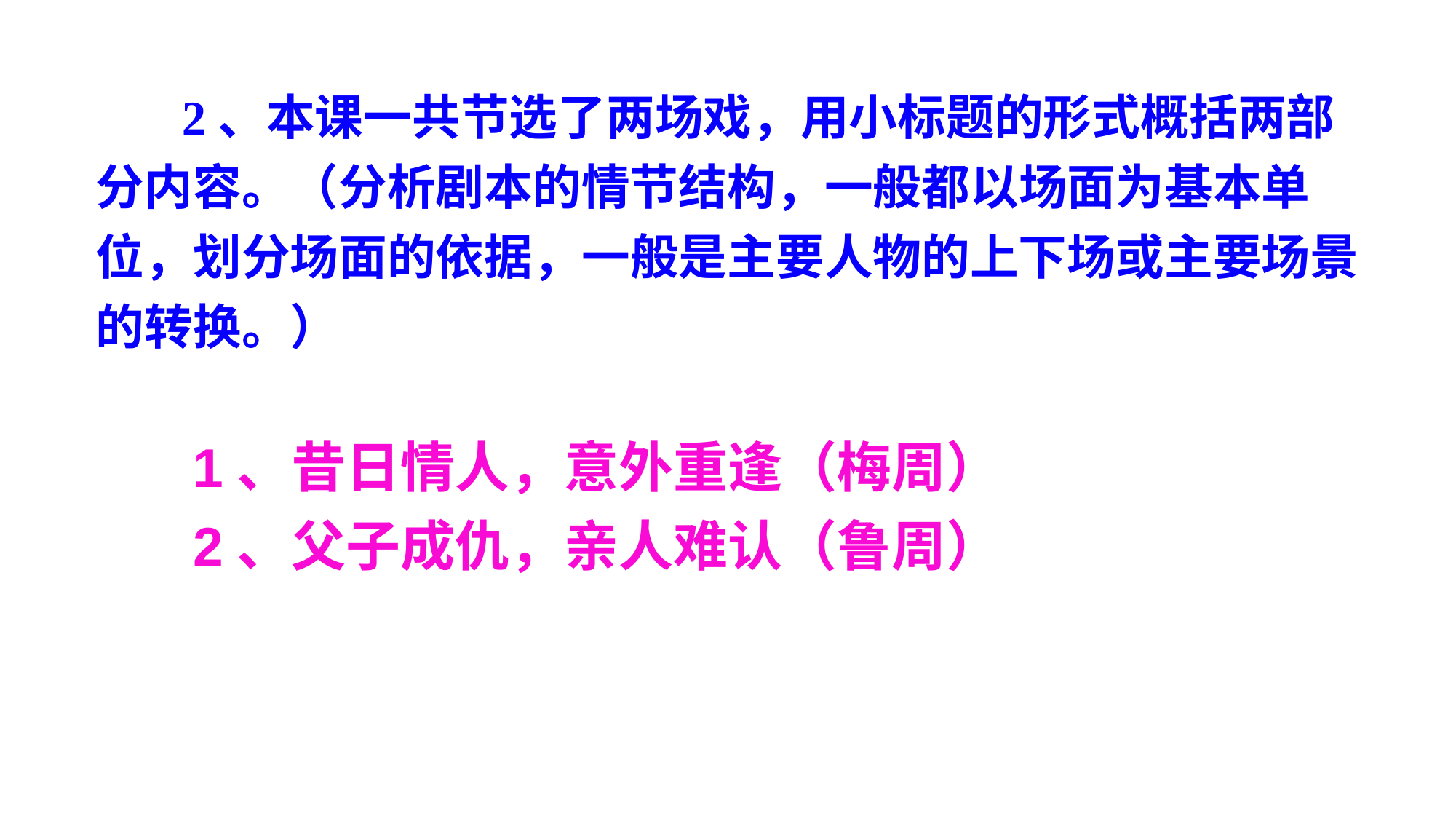

2、本课一共节选了两场戏，用小标题的形式概括两部分内容。（分析剧本的情节结构，一般都以场面为基本单位，划分场面的依据，一般是主要人物的上下场或主要场景的转换。）
1、昔日情人，意外重逢（梅周）
2、父子成仇，亲人难认（鲁周）